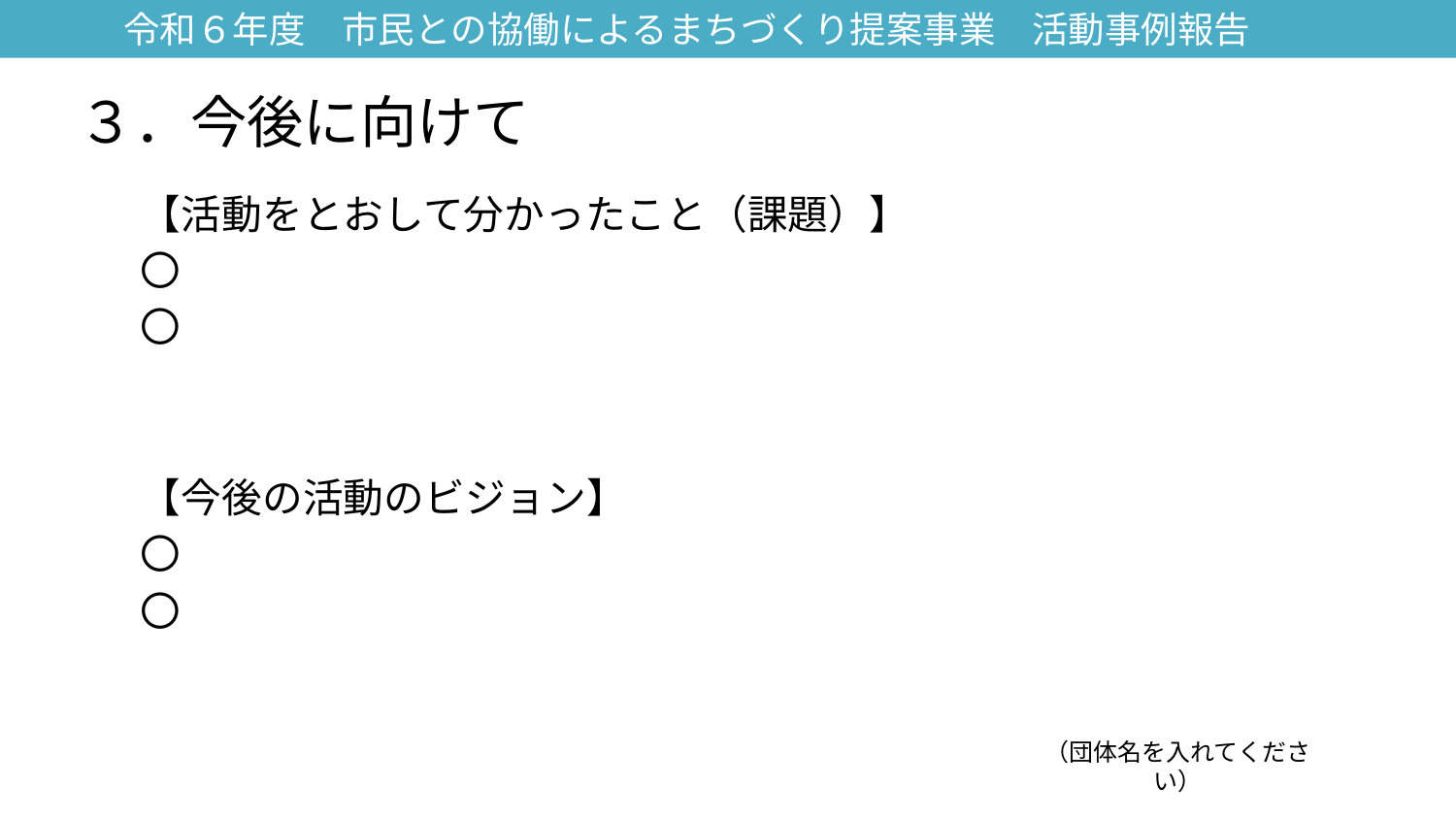

令和６年度　市民との協働によるまちづくり提案事業　活動事例報告
# ３．今後に向けて
【活動をとおして分かったこと（課題）】
〇
〇

【今後の活動のビジョン】
〇
〇

（団体名を入れてください）